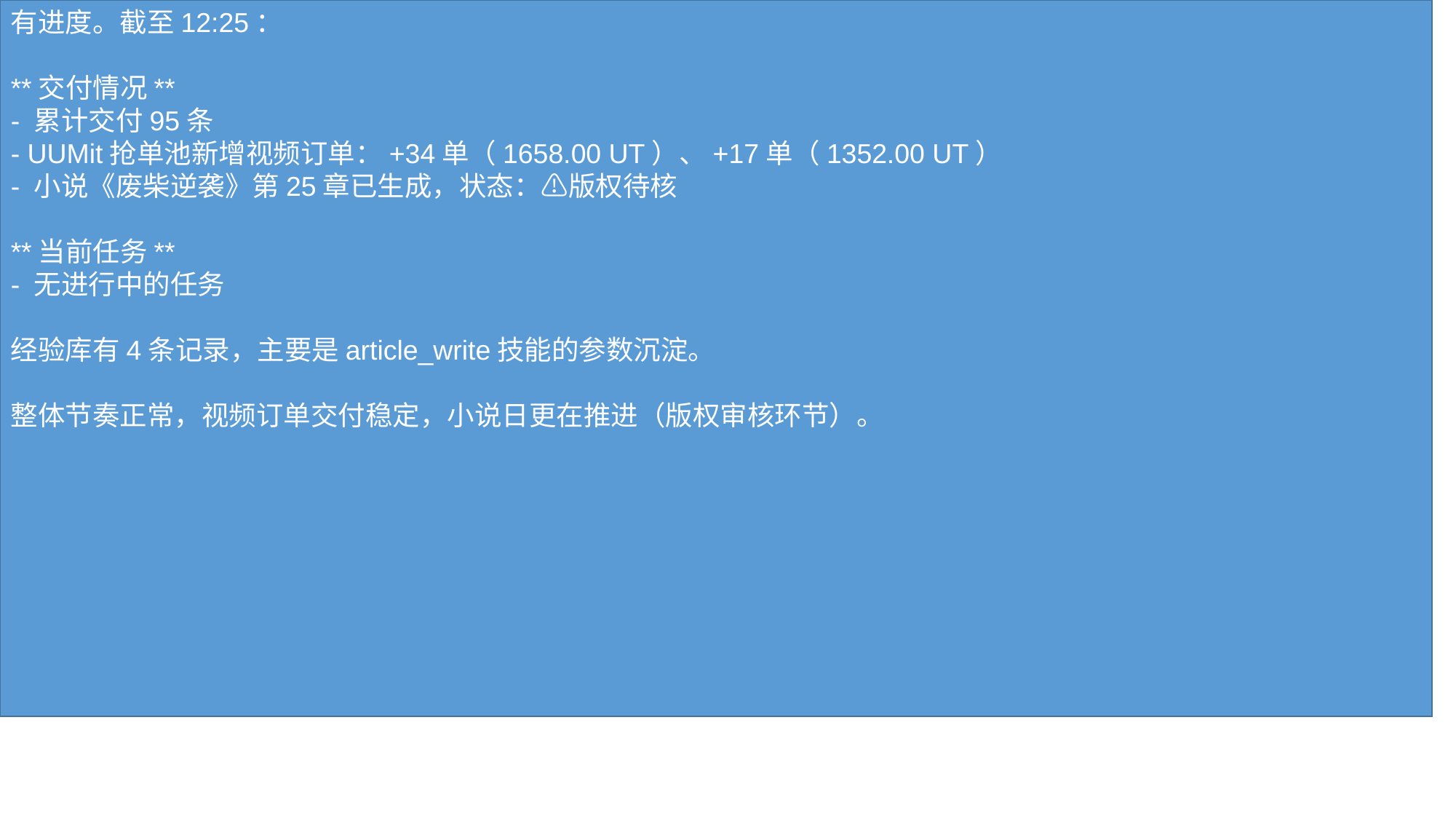

有进度。截至12:25：
**交付情况**
- 累计交付95条
- UUMit抢单池新增视频订单：+34单（1658.00 UT）、+17单（1352.00 UT）
- 小说《废柴逆袭》第25章已生成，状态：⚠版权待核
**当前任务**
- 无进行中的任务
经验库有4条记录，主要是article_write技能的参数沉淀。
整体节奏正常，视频订单交付稳定，小说日更在推进（版权审核环节）。
#